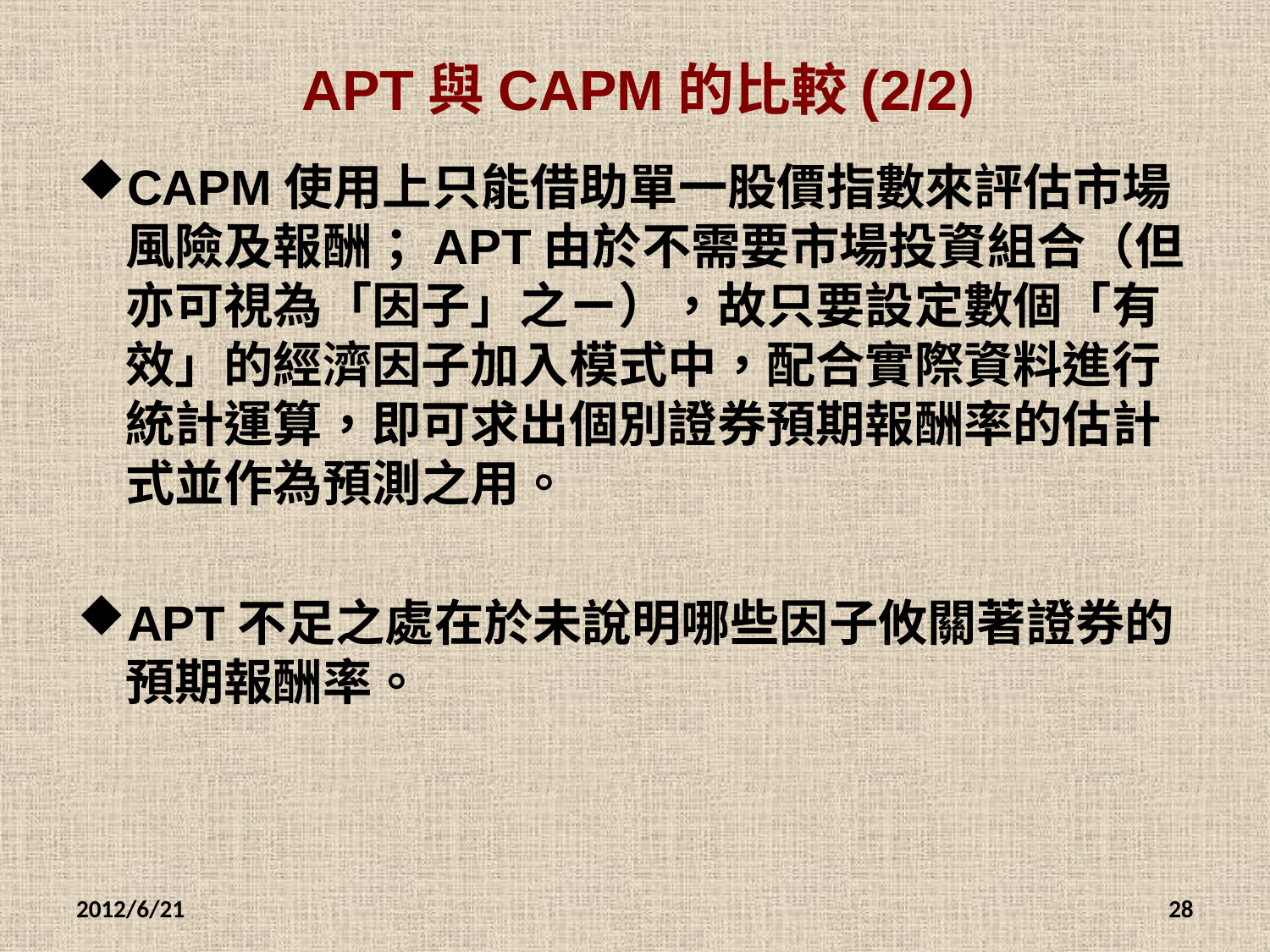

# APT與CAPM的比較(2/2)
CAPM使用上只能借助單一股價指數來評估市場風險及報酬；APT由於不需要市場投資組合（但亦可視為「因子」之ㄧ），故只要設定數個「有效」的經濟因子加入模式中，配合實際資料進行統計運算，即可求出個別證券預期報酬率的估計式並作為預測之用。

APT不足之處在於未說明哪些因子攸關著證券的預期報酬率。

2012/6/21
28